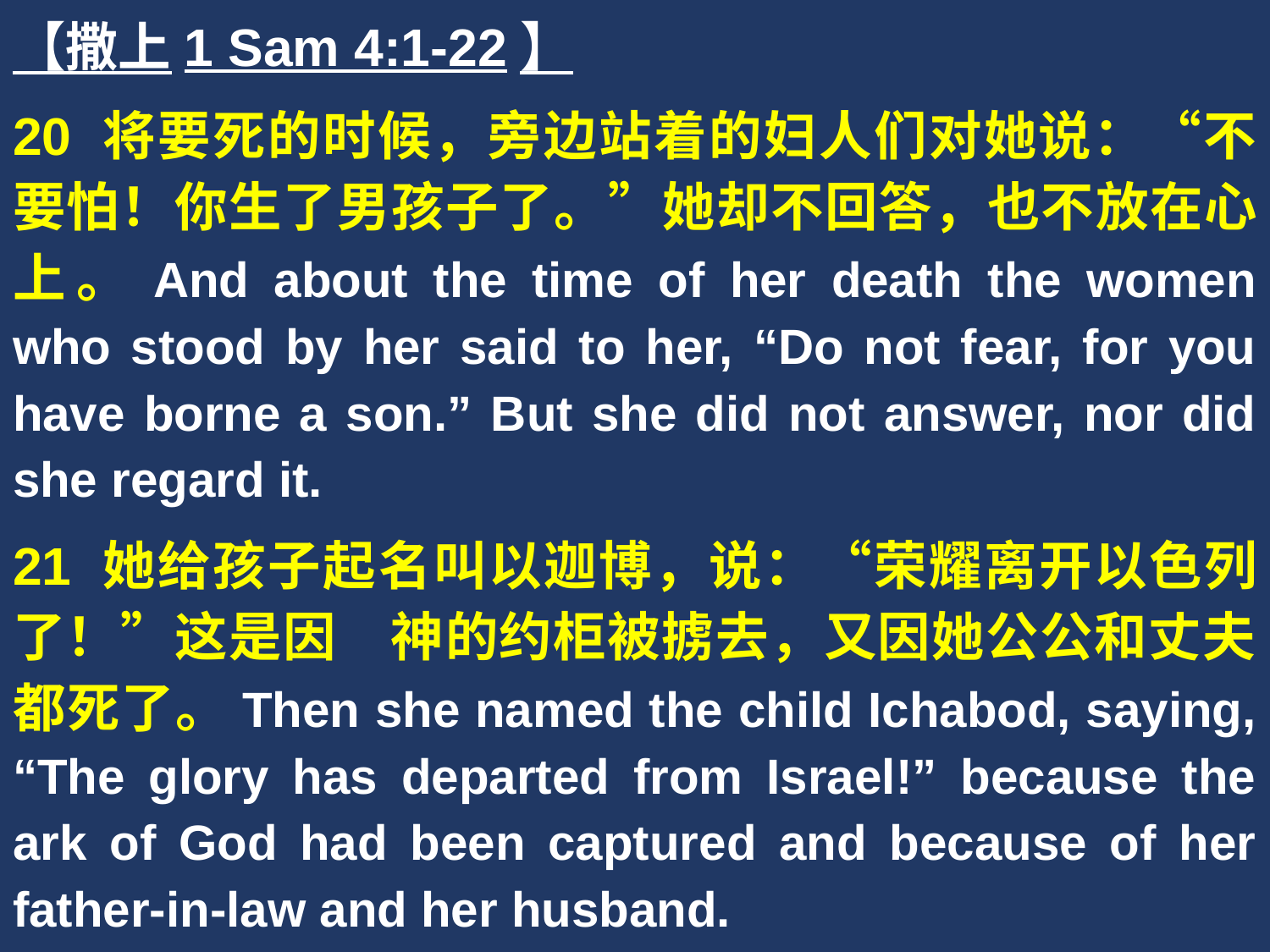

【撒上1 Sam 4:1-22】
20 将要死的时候，旁边站着的妇人们对她说：“不要怕！你生了男孩子了。”她却不回答，也不放在心上。And about the time of her death the women who stood by her said to her, “Do not fear, for you have borne a son.” But she did not answer, nor did she regard it.
21 她给孩子起名叫以迦博，说：“荣耀离开以色列了！”这是因　神的约柜被掳去，又因她公公和丈夫都死了。Then she named the child Ichabod, saying, “The glory has departed from Israel!” because the ark of God had been captured and because of her father-in-law and her husband.